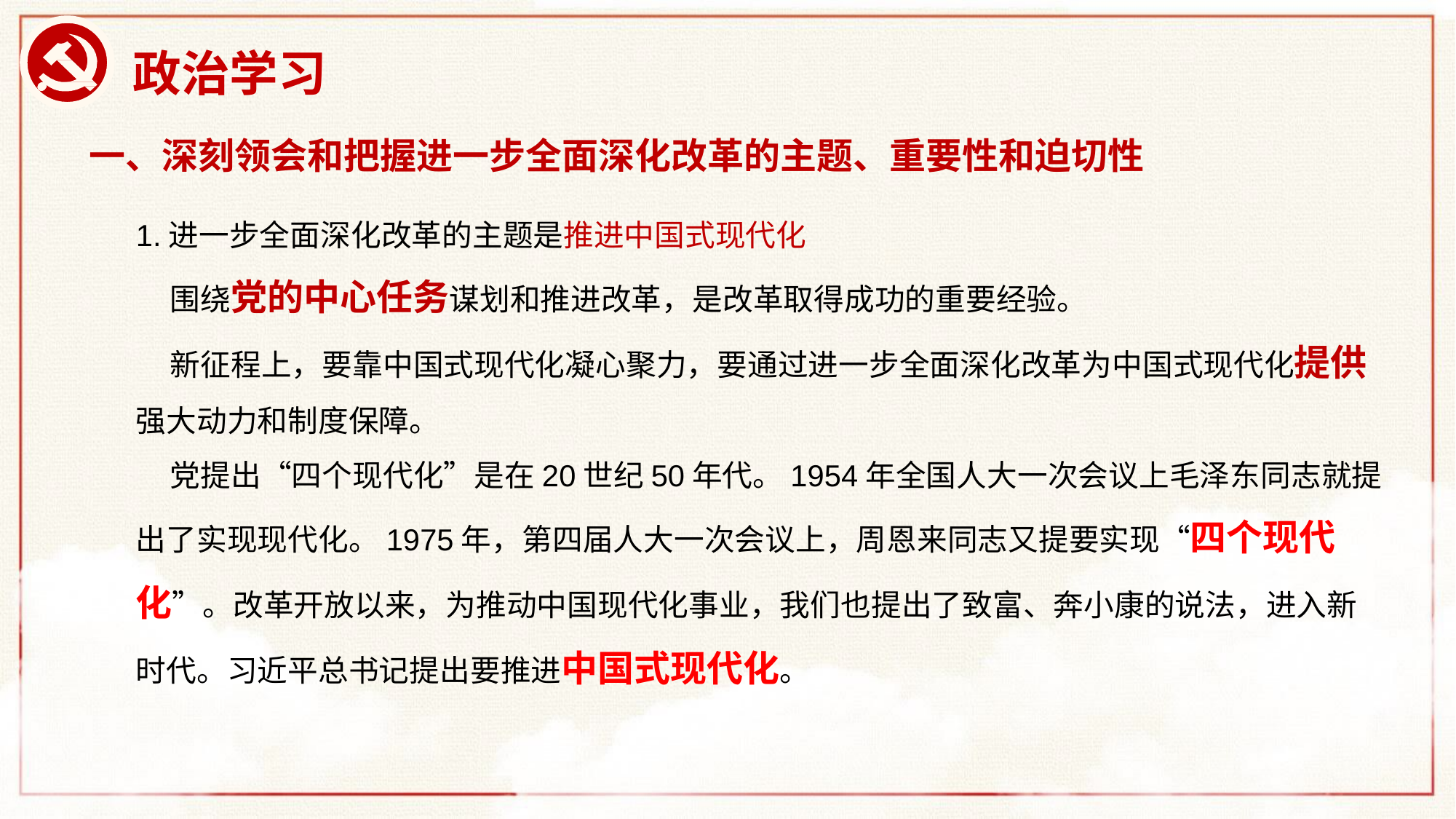

# 政治学习
一、深刻领会和把握进一步全面深化改革的主题、重要性和迫切性

1.进一步全面深化改革的主题是推进中国式现代化
    围绕党的中心任务谋划和推进改革，是改革取得成功的重要经验。
    新征程上，要靠中国式现代化凝心聚力，要通过进一步全面深化改革为中国式现代化提供强大动力和制度保障。
    党提出“四个现代化”是在20世纪50年代。1954年全国人大一次会议上毛泽东同志就提出了实现现代化。1975年，第四届人大一次会议上，周恩来同志又提要实现“四个现代化”。改革开放以来，为推动中国现代化事业，我们也提出了致富、奔小康的说法，进入新时代。习近平总书记提出要推进中国式现代化。